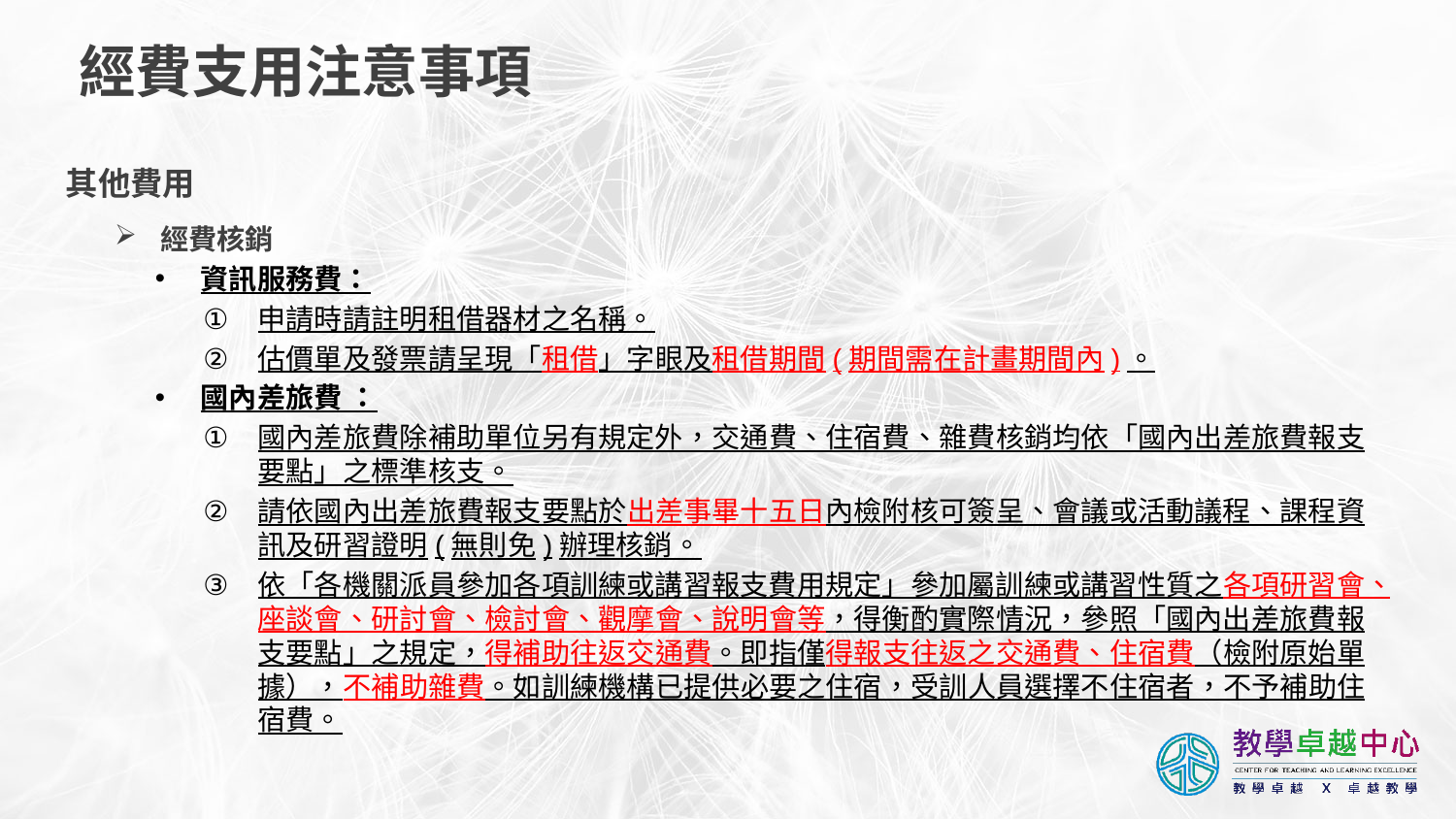

# 經費支用注意事項
其他費用
經費核銷
資訊服務費：
申請時請註明租借器材之名稱。
估價單及發票請呈現「租借」字眼及租借期間(期間需在計畫期間內)。
國內差旅費 ：
國內差旅費除補助單位另有規定外，交通費、住宿費、雜費核銷均依「國內出差旅費報支要點」之標準核支。
請依國內出差旅費報支要點於出差事畢十五日內檢附核可簽呈、會議或活動議程、課程資訊及研習證明(無則免)辦理核銷。
依「各機關派員參加各項訓練或講習報支費用規定」參加屬訓練或講習性質之各項研習會、座談會、研討會、檢討會、觀摩會、說明會等，得衡酌實際情況，參照「國內出差旅費報支要點」之規定，得補助往返交通費。即指僅得報支往返之交通費、住宿費（檢附原始單據），不補助雜費。如訓練機構已提供必要之住宿，受訓人員選擇不住宿者，不予補助住宿費。